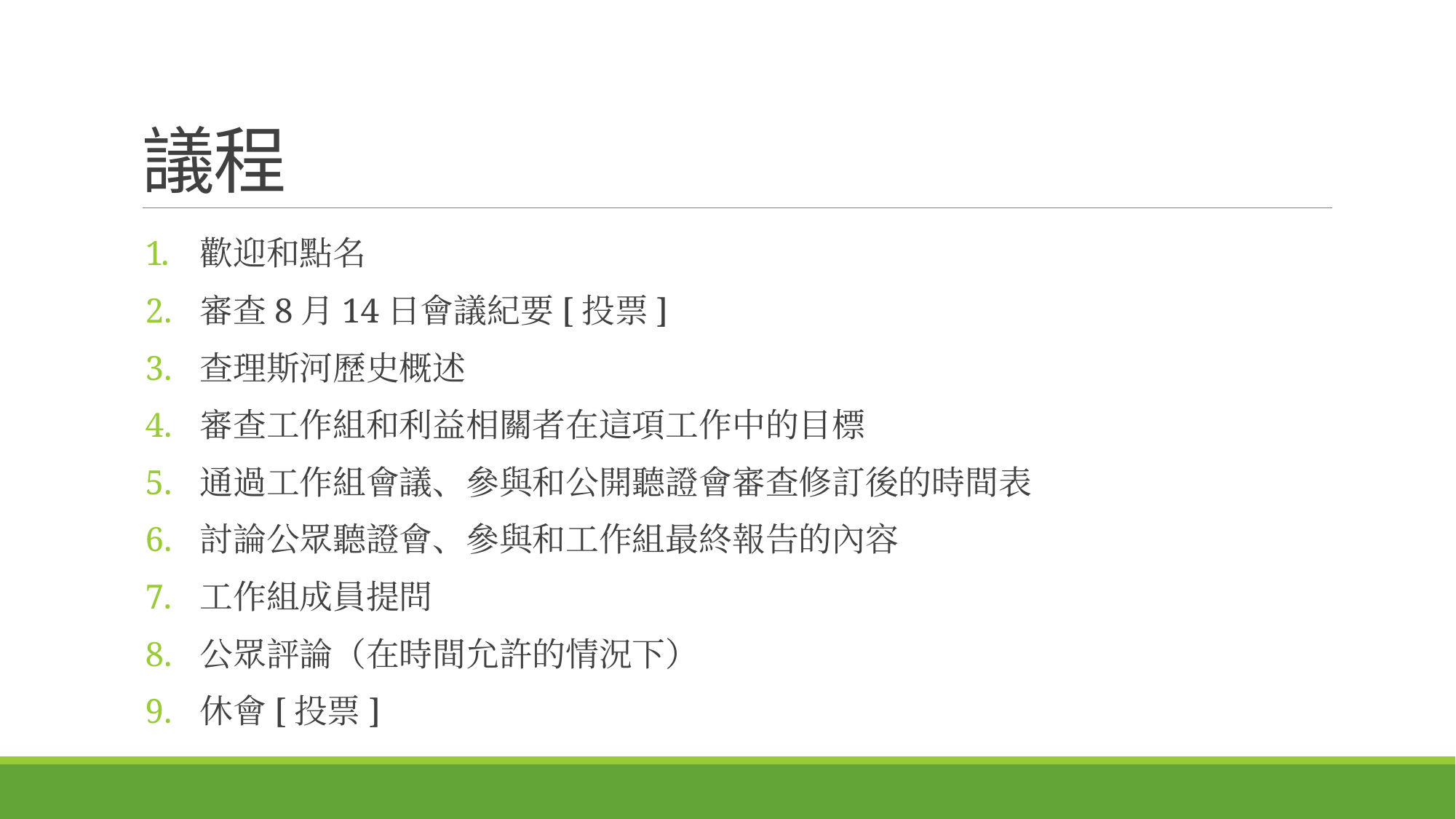

# 議程
歡迎和點名
審查8月14日會議紀要[投票]
查理斯河歷史概述
審查工作組和利益相關者在這項工作中的目標
通過工作組會議、參與和公開聽證會審查修訂後的時間表
討論公眾聽證會、參與和工作組最終報告的內容
工作組成員提問
公眾評論（在時間允許的情況下）
休會[投票]